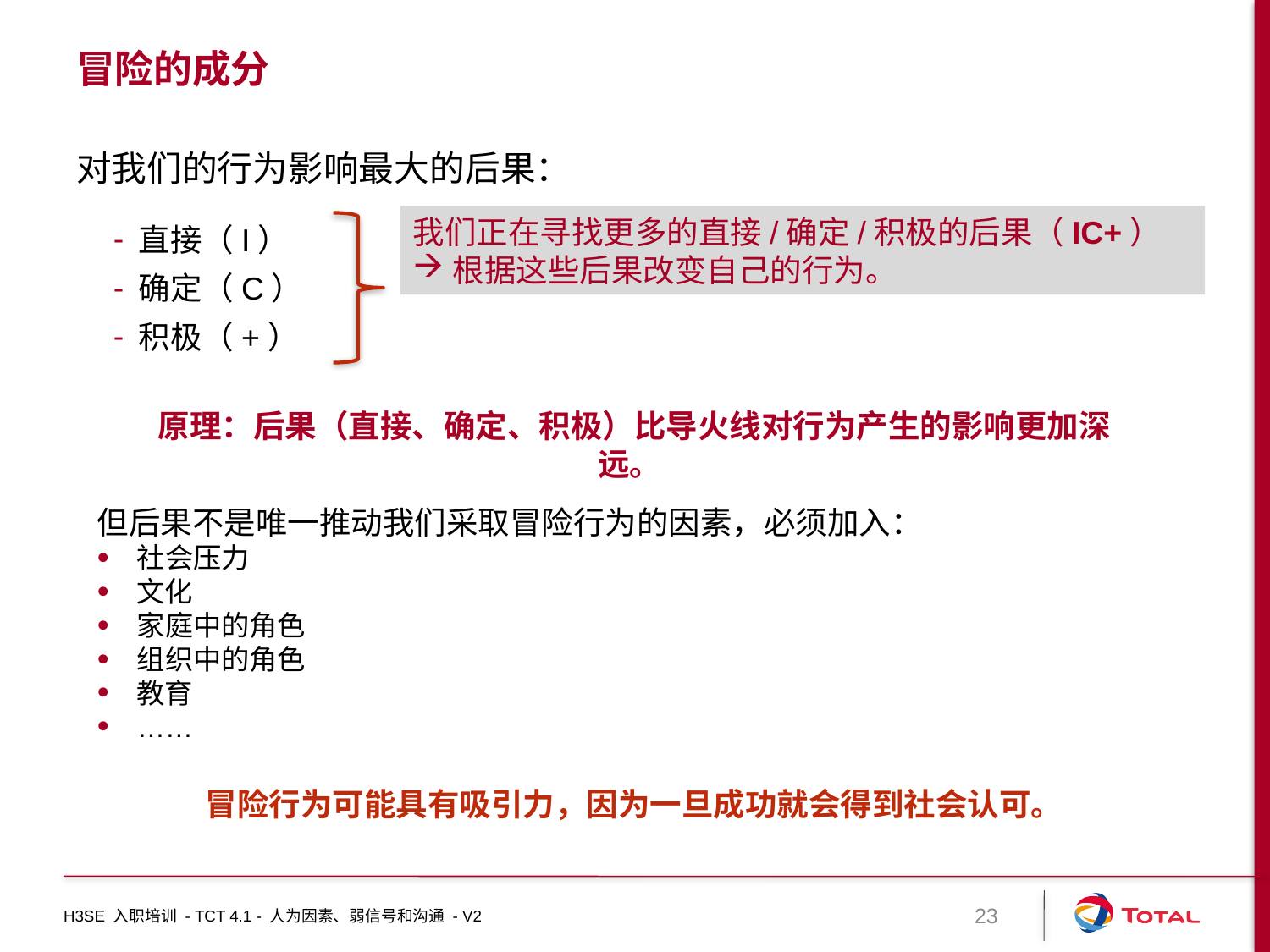

# 冒险的成分
对我们的行为影响最大的后果：
直接（I）
确定（C）
积极（+）
我们正在寻找更多的直接/确定/积极的后果（IC+）
根据这些后果改变自己的行为。

原理：后果（直接、确定、积极）比导火线对行为产生的影响更加深远。
但后果不是唯一推动我们采取冒险行为的因素，必须加入：
社会压力
文化
家庭中的角色
组织中的角色
教育
……
冒险行为可能具有吸引力，因为一旦成功就会得到社会认可。
H3SE 入职培训 - TCT 4.1 - 人为因素、弱信号和沟通 - V2
23